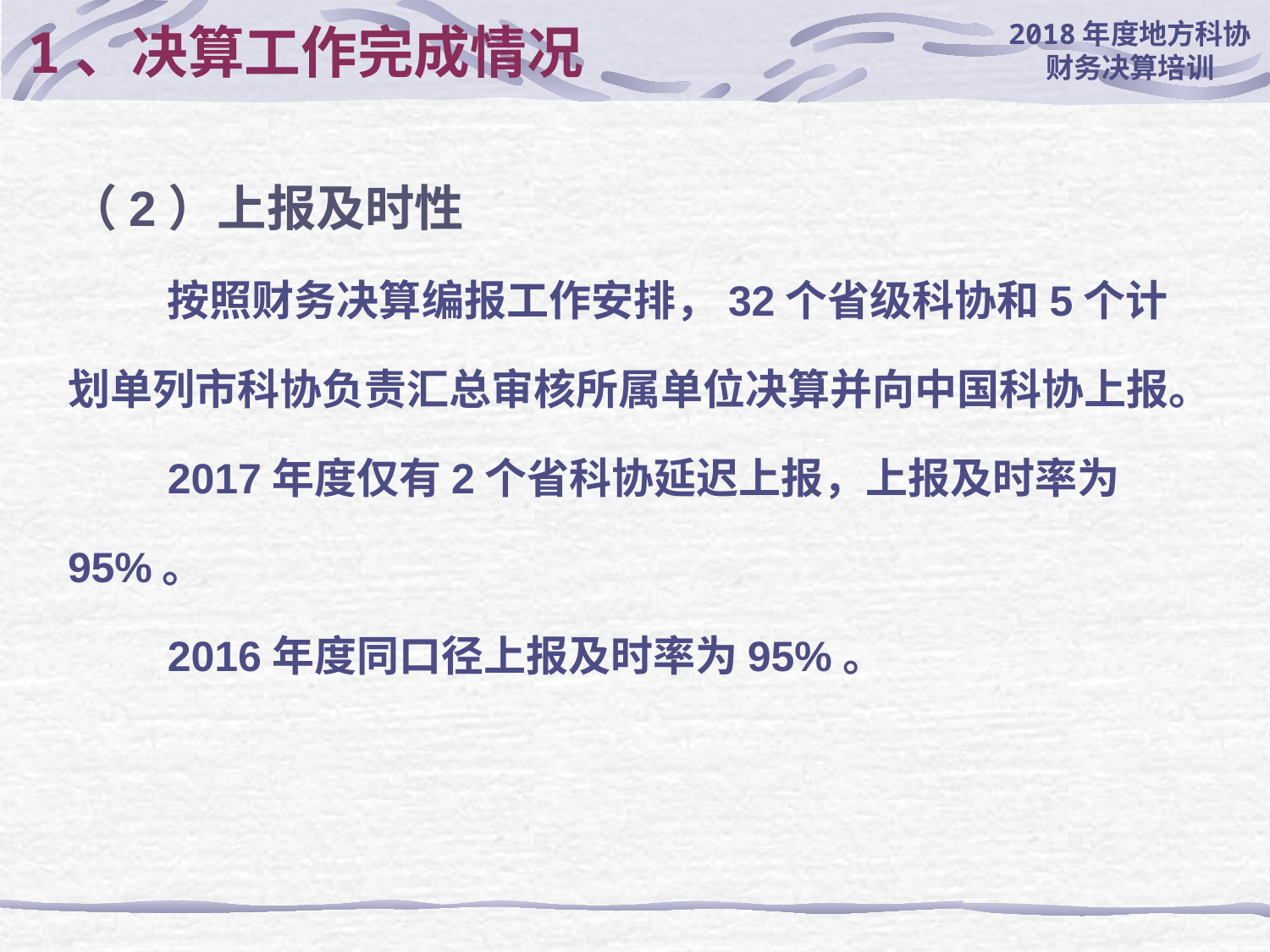

# 1、决算工作完成情况
（2）上报及时性
按照财务决算编报工作安排，32个省级科协和5个计划单列市科协负责汇总审核所属单位决算并向中国科协上报。
2017年度仅有2个省科协延迟上报，上报及时率为95%。
2016年度同口径上报及时率为95%。